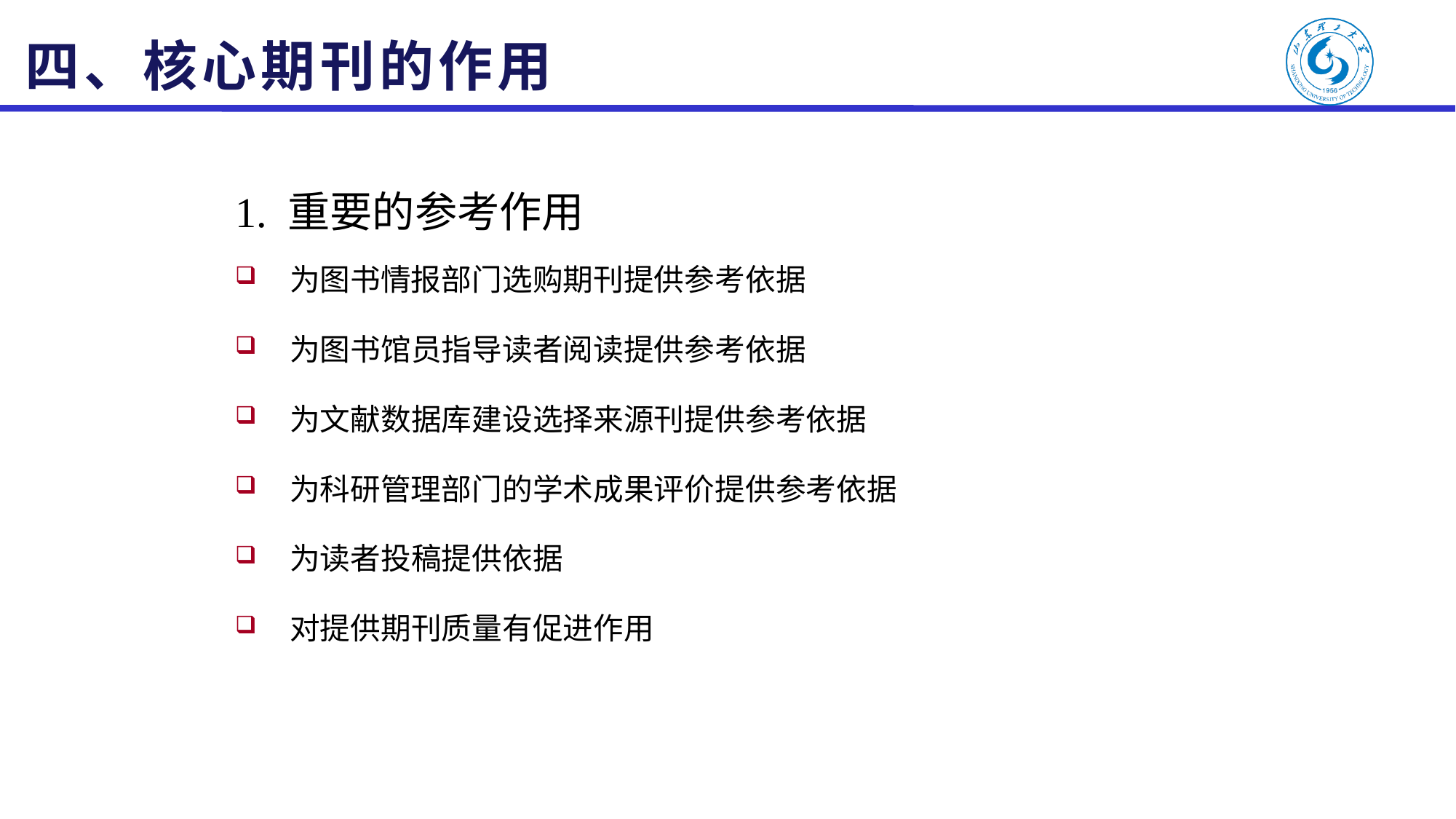

# 四、核心期刊的作用
1. 重要的参考作用
为图书情报部门选购期刊提供参考依据
为图书馆员指导读者阅读提供参考依据
为文献数据库建设选择来源刊提供参考依据
为科研管理部门的学术成果评价提供参考依据
为读者投稿提供依据
对提供期刊质量有促进作用